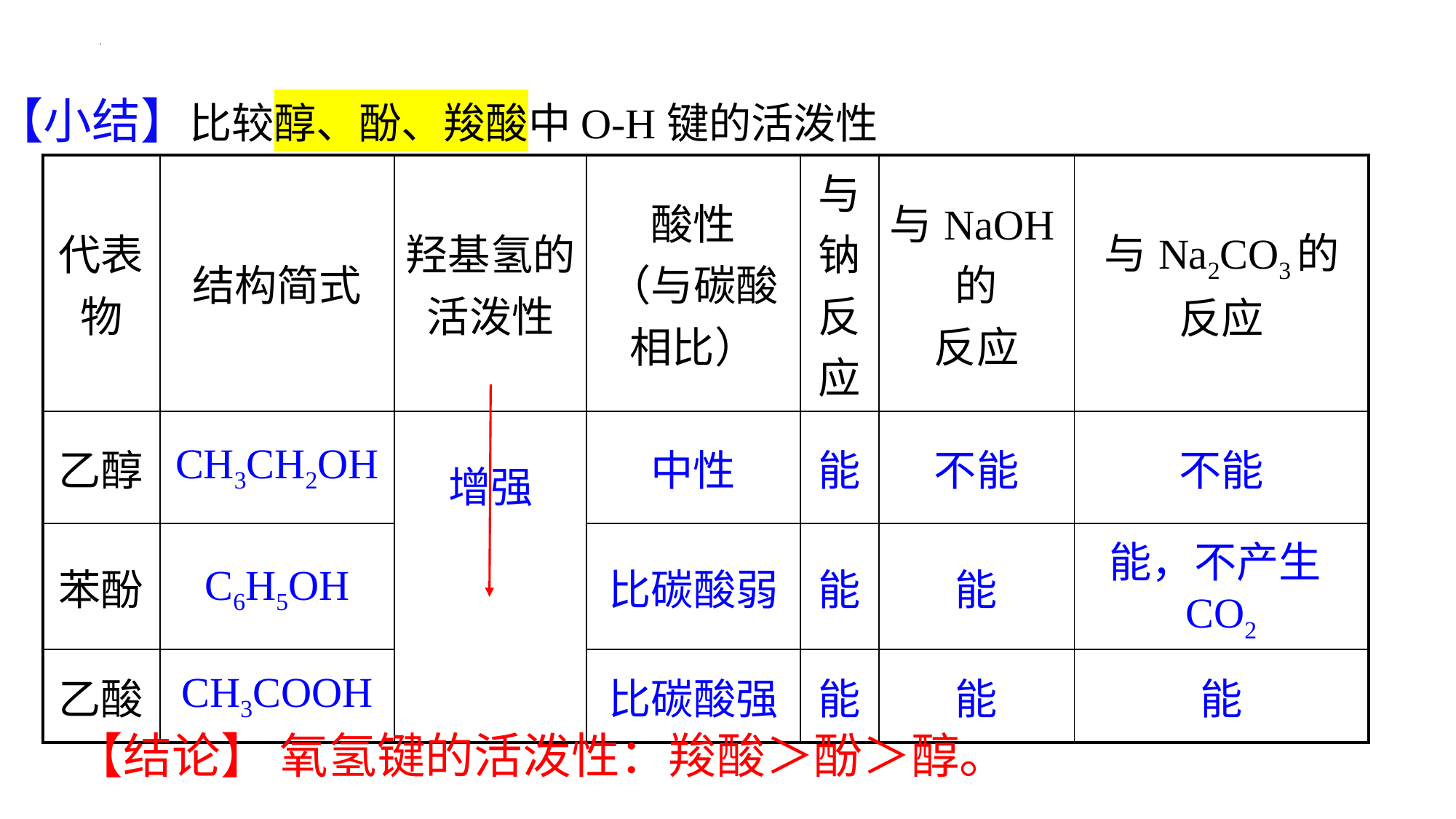

【小结】比较醇、酚、羧酸中O-H键的活泼性
| 代表物 | 结构简式 | 羟基氢的活泼性 | 酸性 （与碳酸相比） | 与钠反应 | 与NaOH的 反应 | 与Na2CO3的 反应 |
| --- | --- | --- | --- | --- | --- | --- |
| 乙醇 | CH3CH2OH | 增强 | 中性 | 能 | 不能 | 不能 |
| 苯酚 | C6H5OH |  | 比碳酸弱 | 能 | 能 | 能，不产生CO2 |
| 乙酸 | CH3COOH |  | 比碳酸强 | 能 | 能 | 能 |
【结论】 氧氢键的活泼性：羧酸＞酚＞醇。